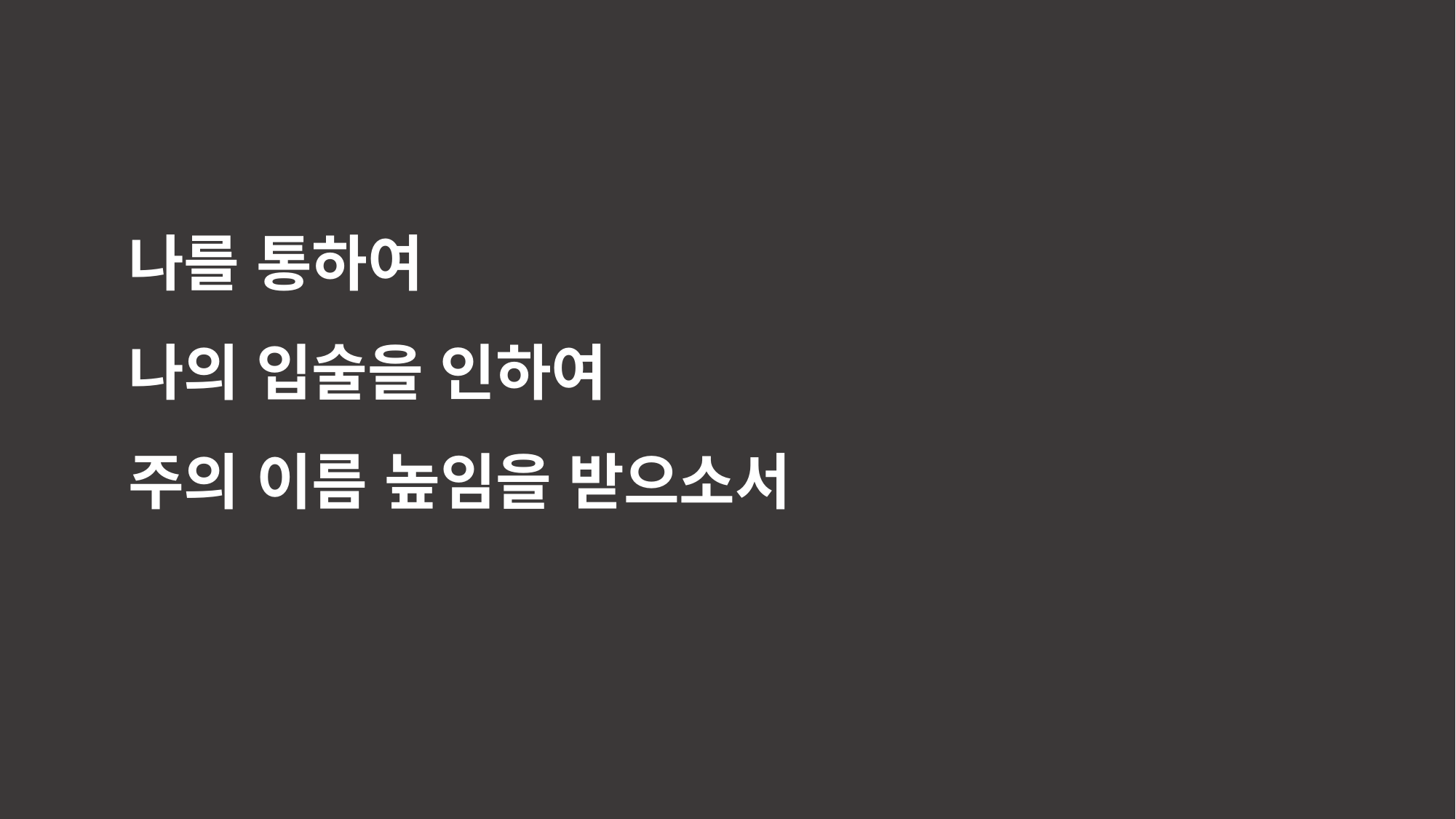

나를 통하여
나의 입술을 인하여
주의 이름 높임을 받으소서